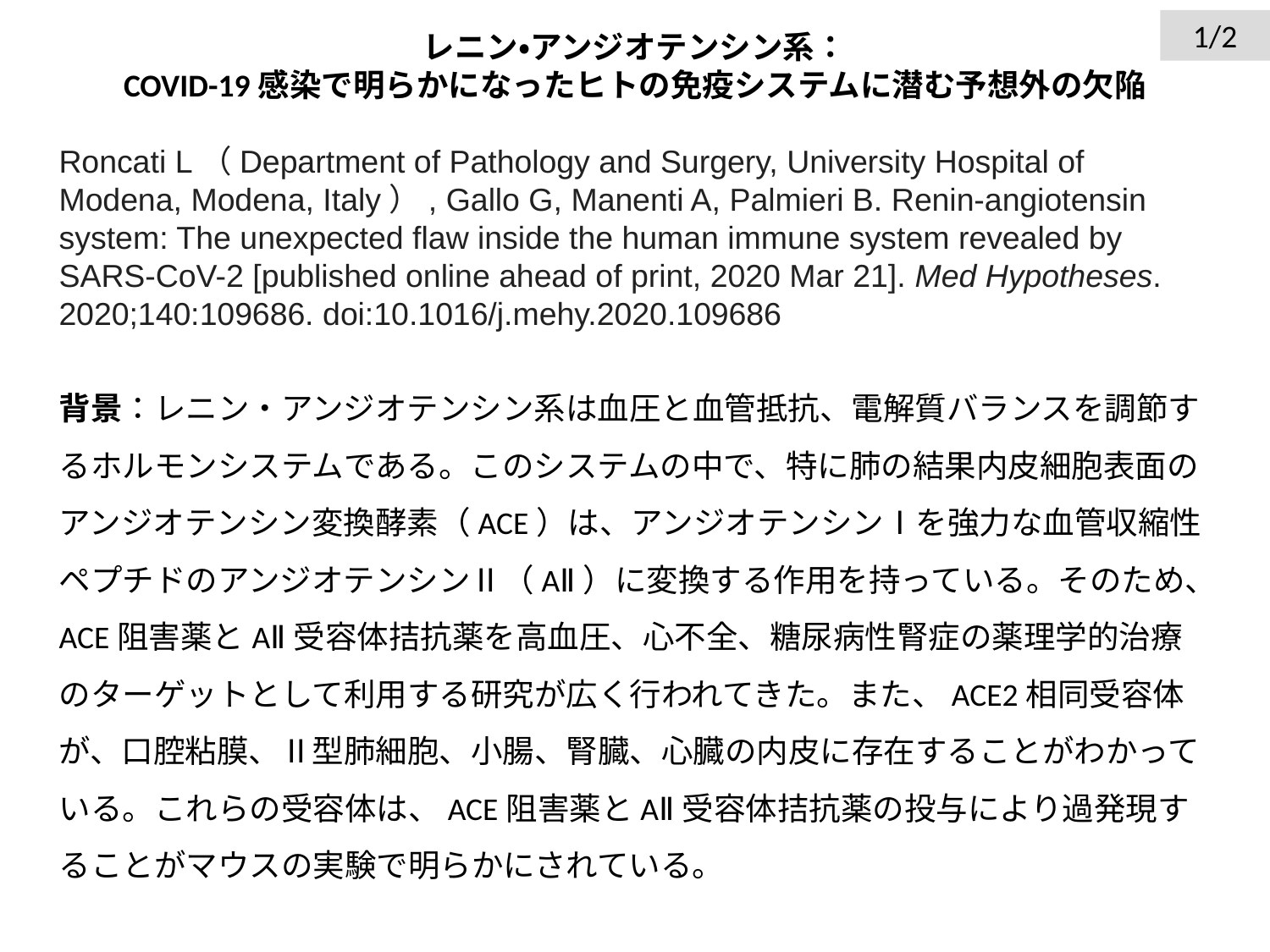

1/2
レニン・アンジオテンシン系：
COVID-19感染で明らかになったヒトの免疫システムに潜む予想外の欠陥

Roncati L（Department of Pathology and Surgery, University Hospital of Modena, Modena, Italy）, Gallo G, Manenti A, Palmieri B. Renin-angiotensin system: The unexpected flaw inside the human immune system revealed by SARS-CoV-2 [published online ahead of print, 2020 Mar 21]. Med Hypotheses. 2020;140:109686. doi:10.1016/j.mehy.2020.109686

背景：レニン・アンジオテンシン系は血圧と血管抵抗、電解質バランスを調節するホルモンシステムである。このシステムの中で、特に肺の結果内皮細胞表面のアンジオテンシン変換酵素（ACE）は、アンジオテンシンⅠを強力な血管収縮性ペプチドのアンジオテンシンⅡ（AⅡ）に変換する作用を持っている。そのため、ACE阻害薬とAⅡ受容体拮抗薬を高血圧、心不全、糖尿病性腎症の薬理学的治療のターゲットとして利用する研究が広く行われてきた。また、ACE2相同受容体が、口腔粘膜、Ⅱ型肺細胞、小腸、腎臓、心臓の内皮に存在することがわかっている。これらの受容体は、ACE阻害薬とAⅡ受容体拮抗薬の投与により過発現することがマウスの実験で明らかにされている。